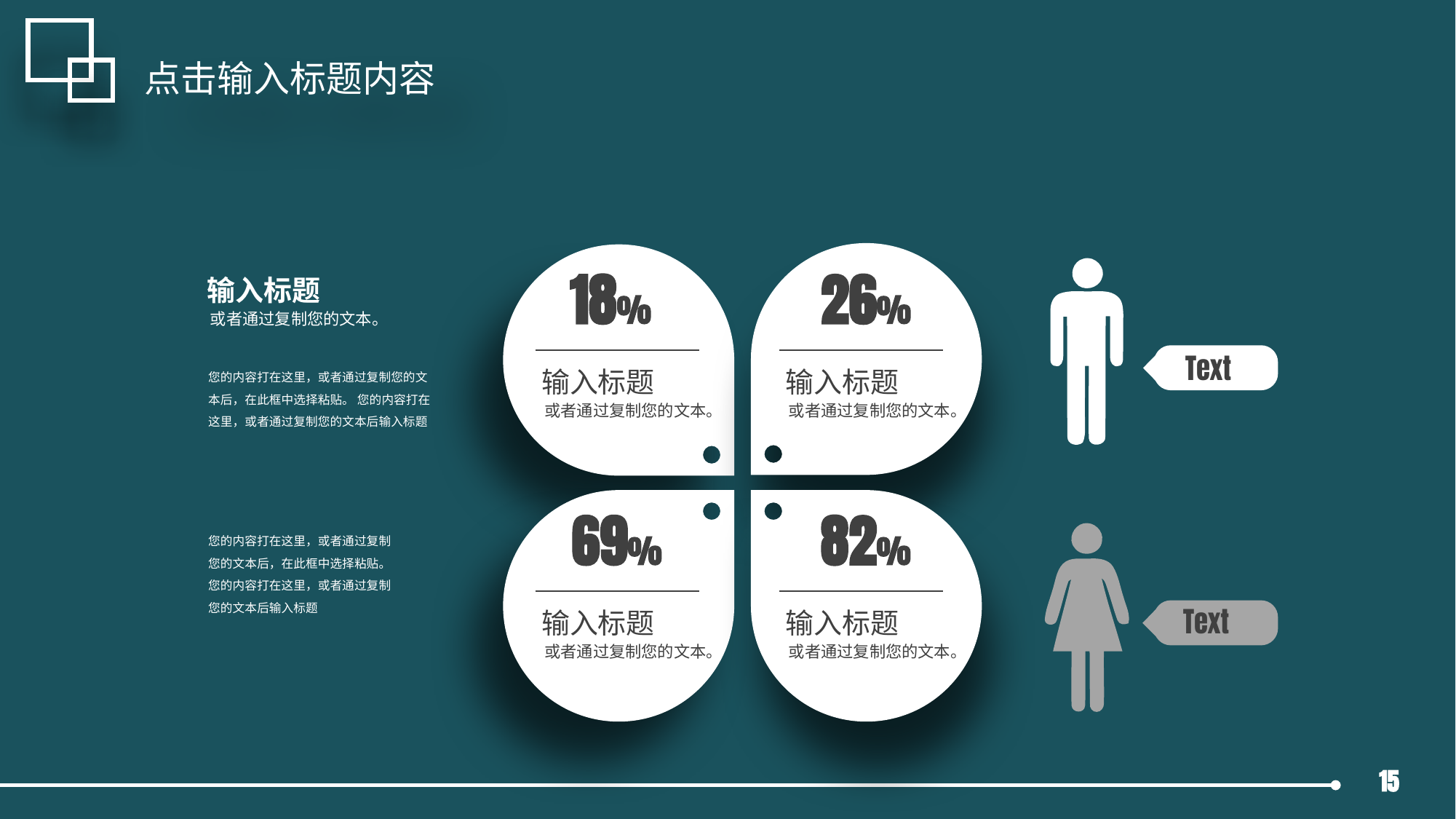

延迟符
点击输入标题内容

18%
26%
输入标题
或者通过复制您的文本。
您的内容打在这里，或者通过复制您的文本后，在此框中选择粘贴。 您的内容打在这里，或者通过复制您的文本后输入标题
您的内容打在这里，或者通过复制您的文本后，在此框中选择粘贴。 您的内容打在这里，或者通过复制您的文本后输入标题

Text

输入标题
或者通过复制您的文本。

输入标题
或者通过复制您的文本。

69%
82%

输入标题
或者通过复制您的文本。

输入标题
或者通过复制您的文本。
Text

15